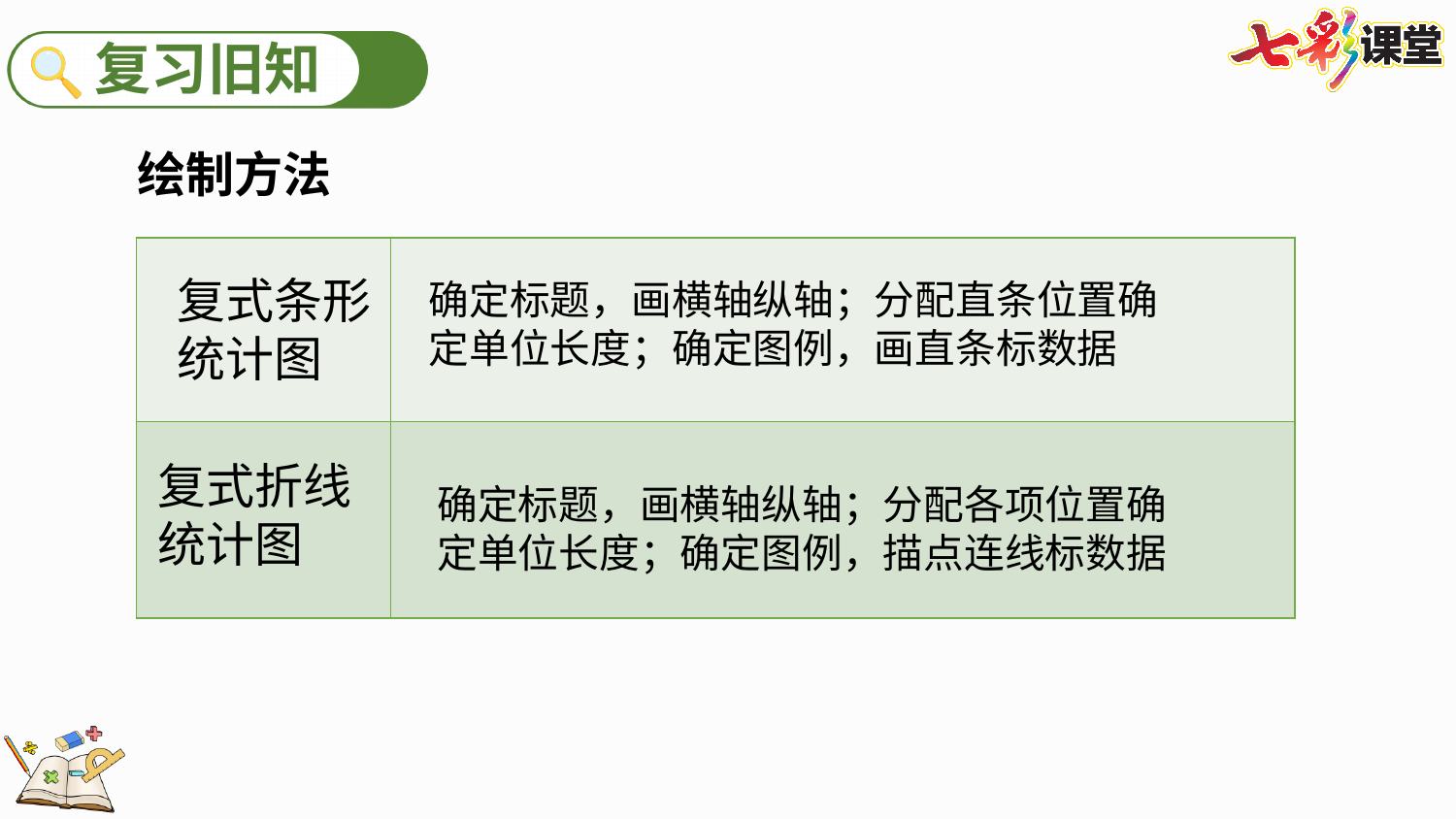

绘制方法
|  |  |
| --- | --- |
|  |  |
复式条形
统计图
确定标题，画横轴纵轴；分配直条位置确
定单位长度；确定图例，画直条标数据
复式折线
统计图
确定标题，画横轴纵轴；分配各项位置确
定单位长度；确定图例，描点连线标数据